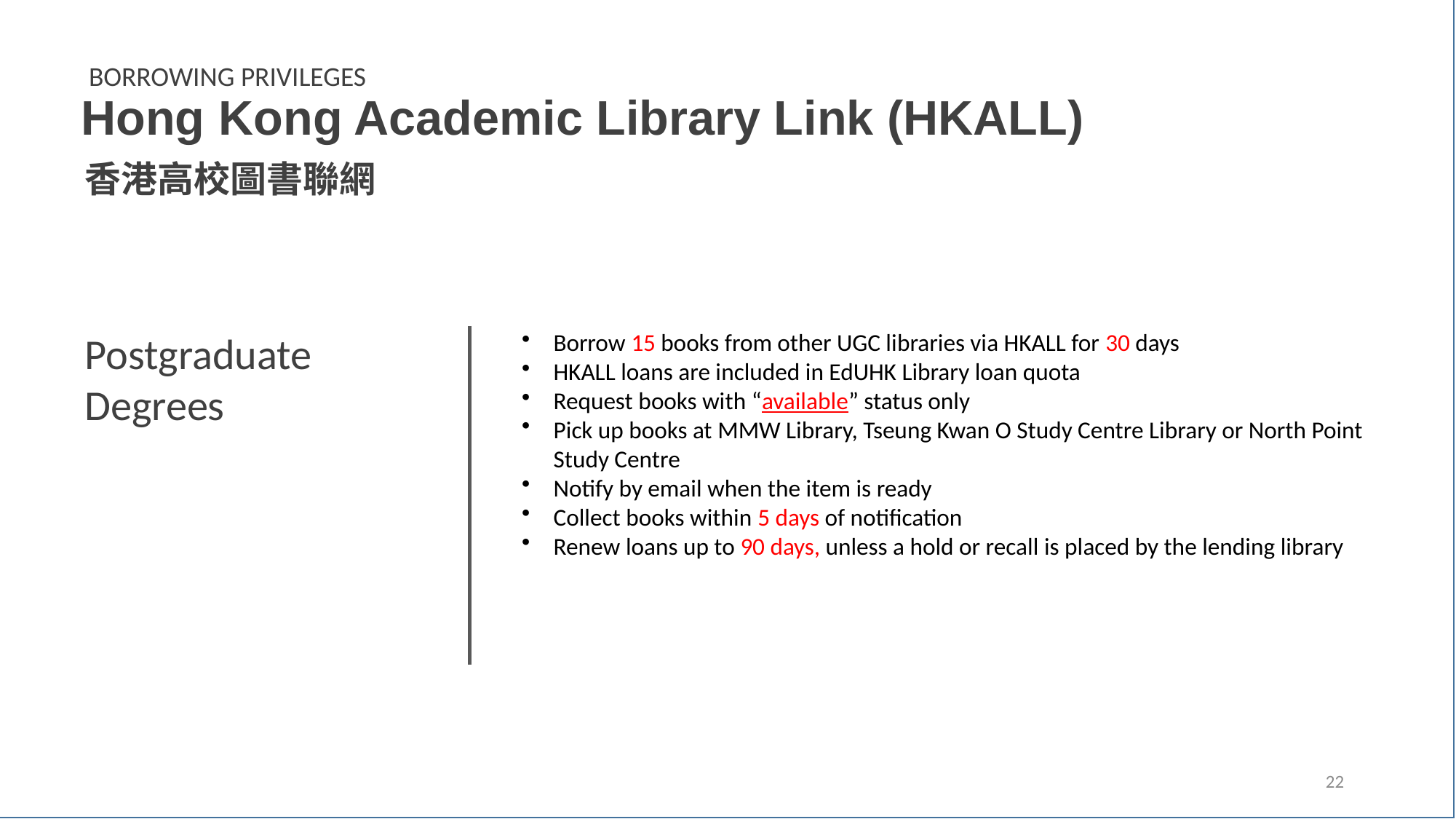

BORROWING PRIVILEGES

Hong Kong Academic Library Link (HKALL)
香港高校圖書聯網
Postgraduate Degrees
Borrow 15 books from other UGC libraries via HKALL for 30 days
HKALL loans are included in EdUHK Library loan quota
Request books with “available” status only
Pick up books at MMW Library, Tseung Kwan O Study Centre Library or North Point Study Centre
Notify by email when the item is ready
Collect books within 5 days of notification
Renew loans up to 90 days, unless a hold or recall is placed by the lending library
22